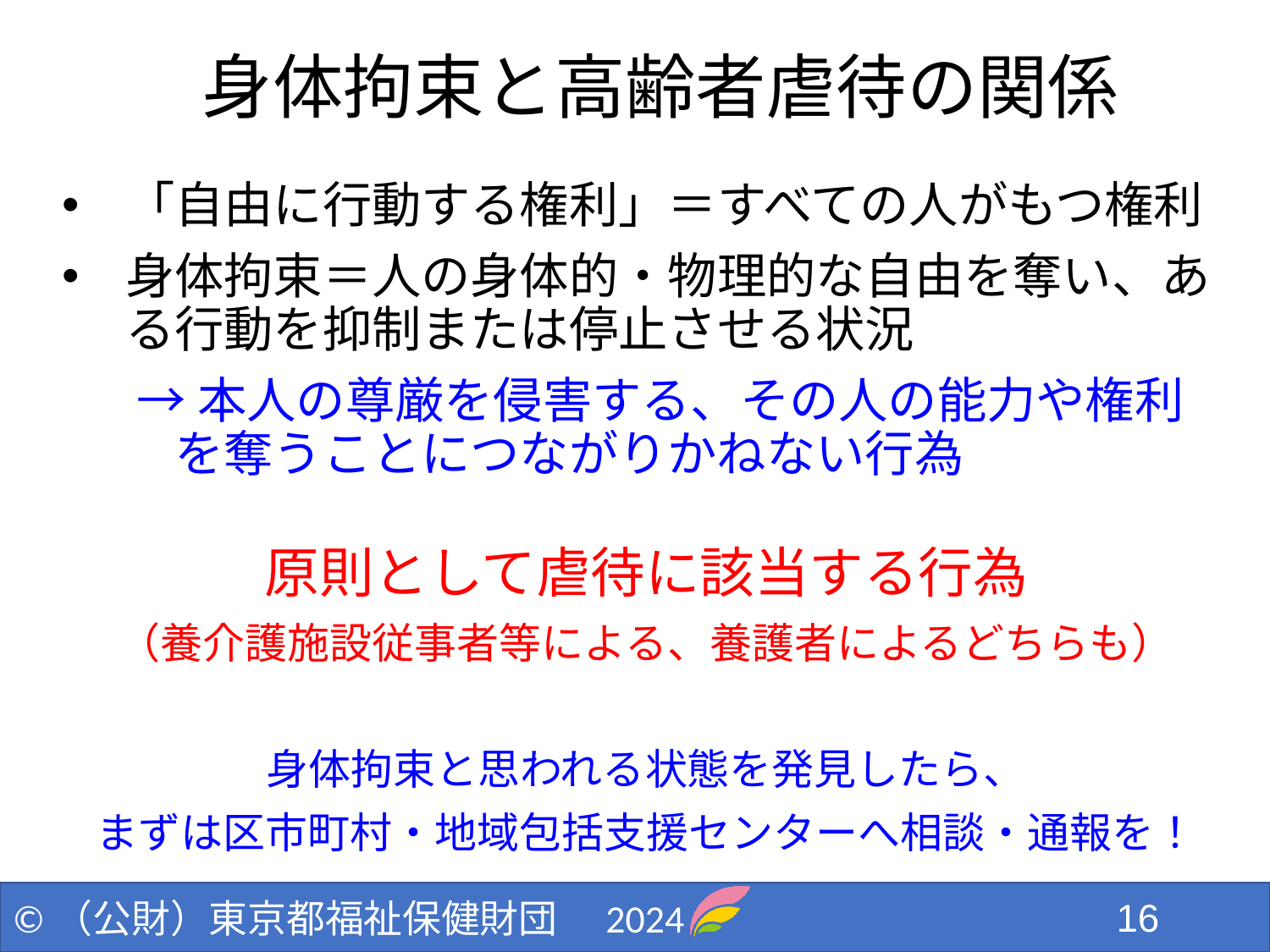

# 身体拘束と高齢者虐待の関係
「自由に行動する権利」＝すべての人がもつ権利
身体拘束＝人の身体的・物理的な自由を奪い、ある行動を抑制または停止させる状況
→本人の尊厳を侵害する、その人の能力や権利を奪うことにつながりかねない行為

原則として虐待に該当する行為
（養介護施設従事者等による、養護者によるどちらも）

身体拘束と思われる状態を発見したら、
まずは区市町村・地域包括支援センターへ相談・通報を！